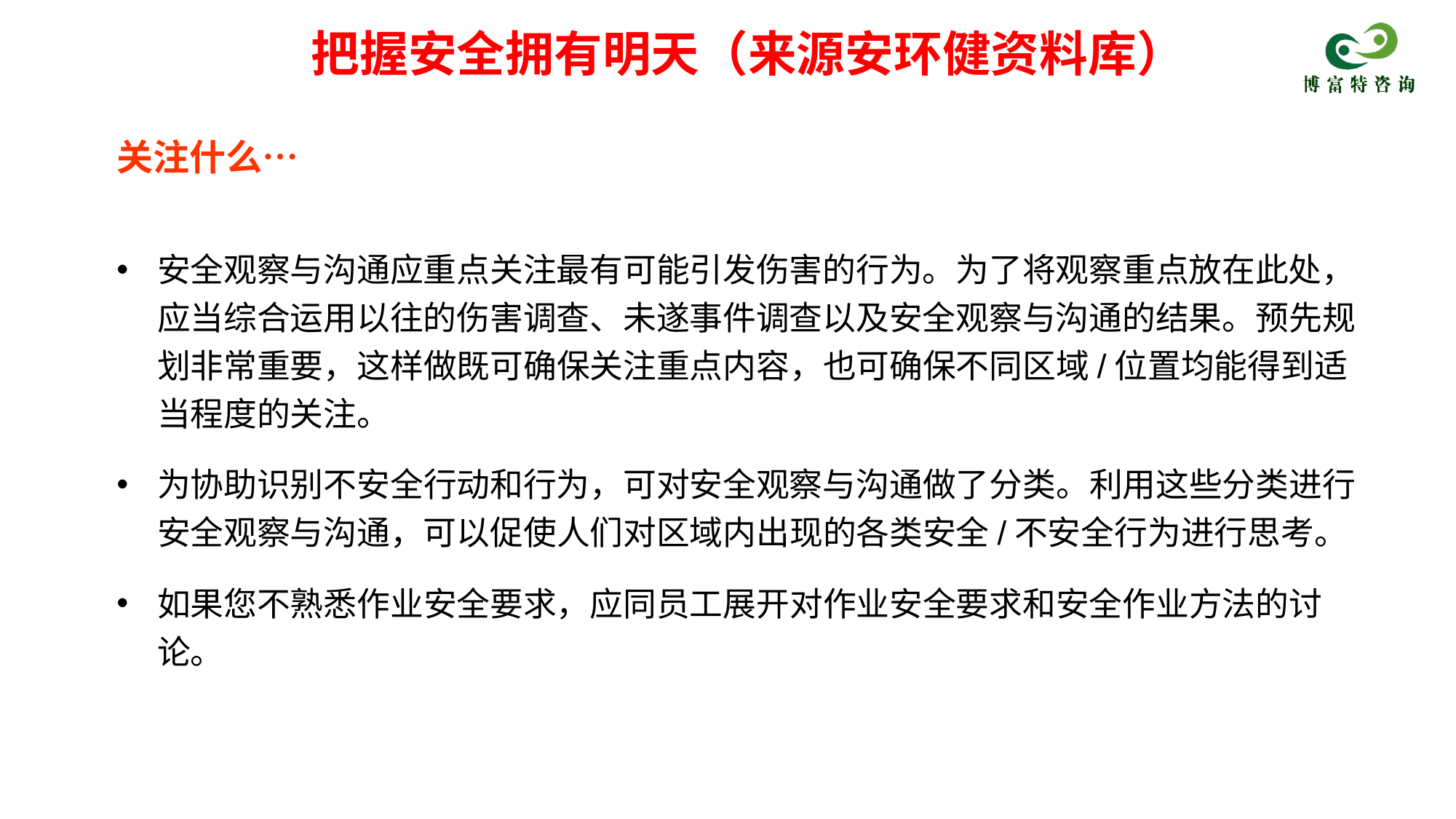

关注什么…
安全观察与沟通应重点关注最有可能引发伤害的行为。为了将观察重点放在此处，应当综合运用以往的伤害调查、未遂事件调查以及安全观察与沟通的结果。预先规划非常重要，这样做既可确保关注重点内容，也可确保不同区域/位置均能得到适当程度的关注。
为协助识别不安全行动和行为，可对安全观察与沟通做了分类。利用这些分类进行安全观察与沟通，可以促使人们对区域内出现的各类安全/不安全行为进行思考。
如果您不熟悉作业安全要求，应同员工展开对作业安全要求和安全作业方法的讨论。